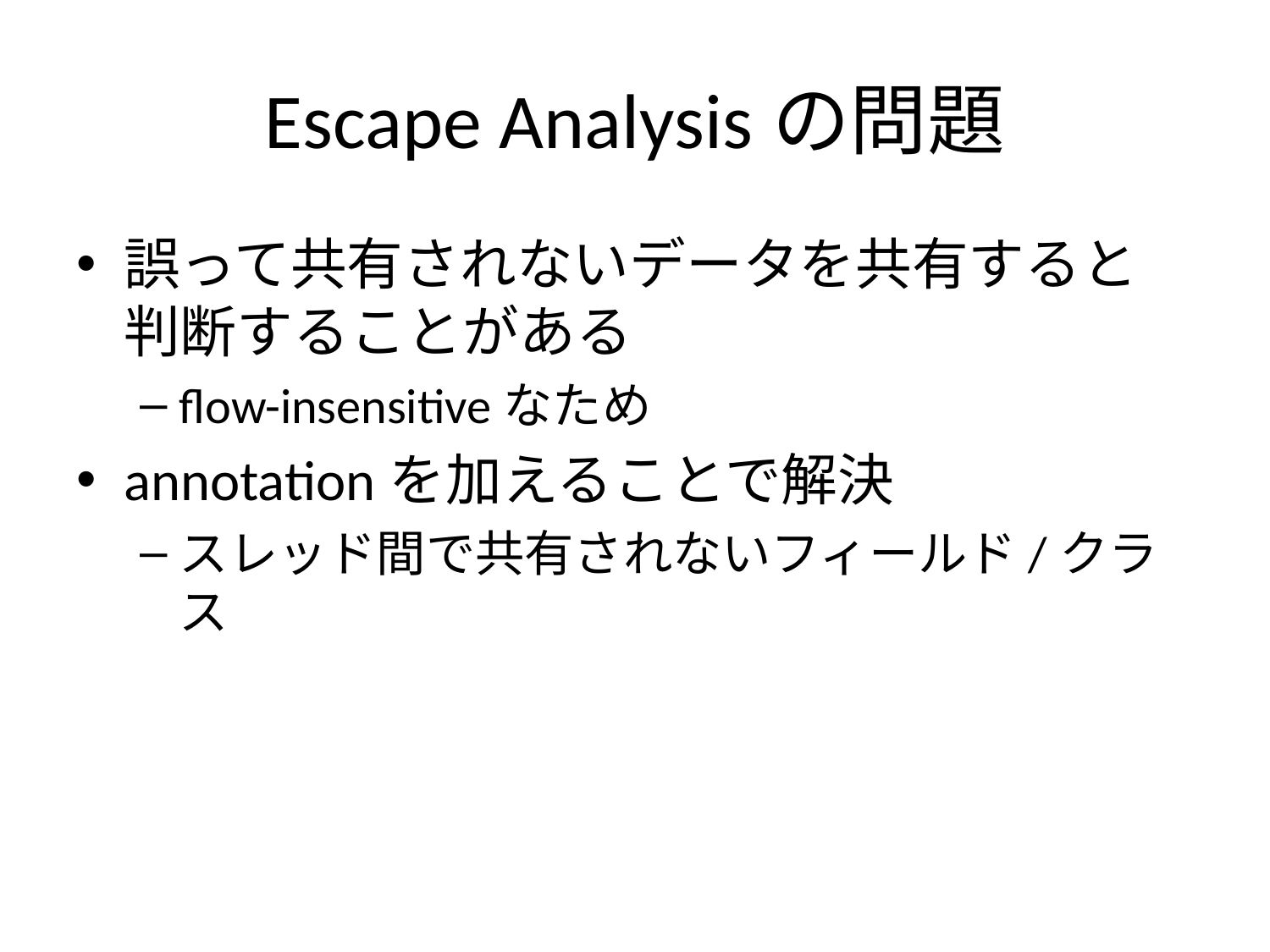

# Escape Analysisの問題
誤って共有されないデータを共有すると
判断することがある
flow-insensitiveなため
annotationを加えることで解決
スレッド間で共有されないフィールド/クラス